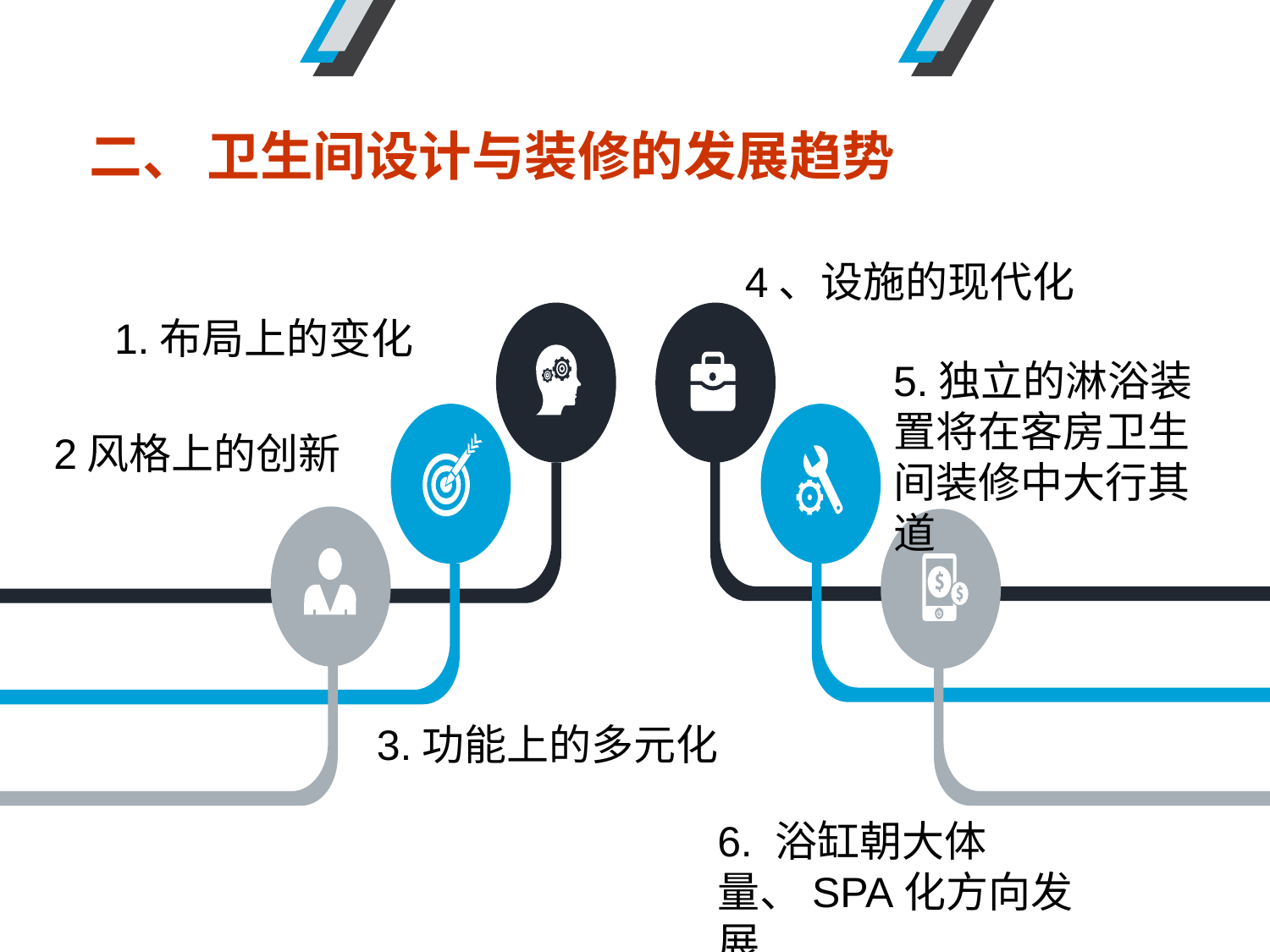

二、 卫生间设计与装修的发展趋势
4、设施的现代化

1.布局上的变化

5.独立的淋浴装置将在客房卫生间装修中大行其道

2风格上的创新

 3.功能上的多元化
6. 浴缸朝大体量、SPA化方向发展